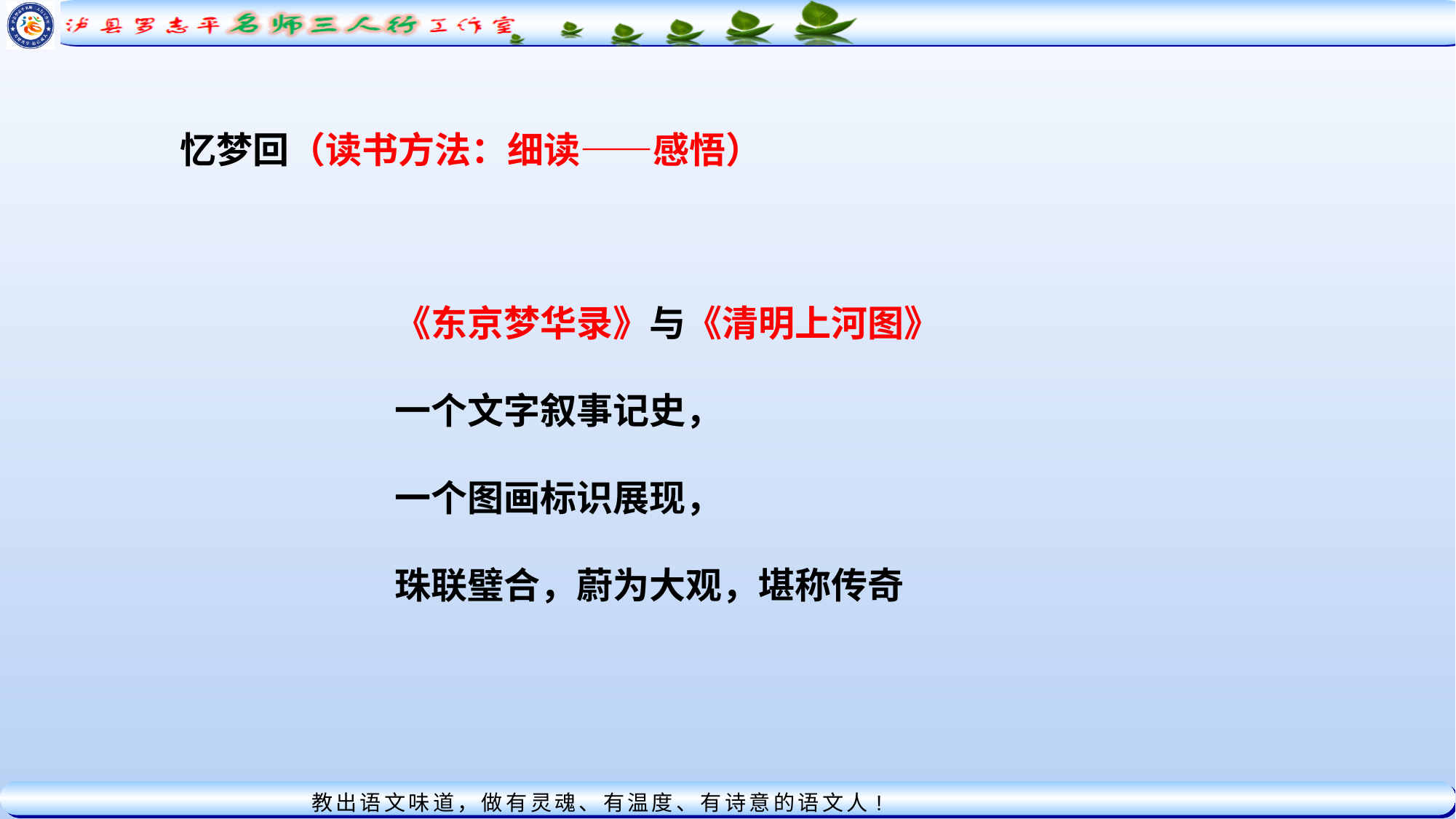

忆梦回（读书方法：细读——感悟）
《东京梦华录》与《清明上河图》

一个文字叙事记史，

一个图画标识展现，

珠联璧合，蔚为大观，堪称传奇